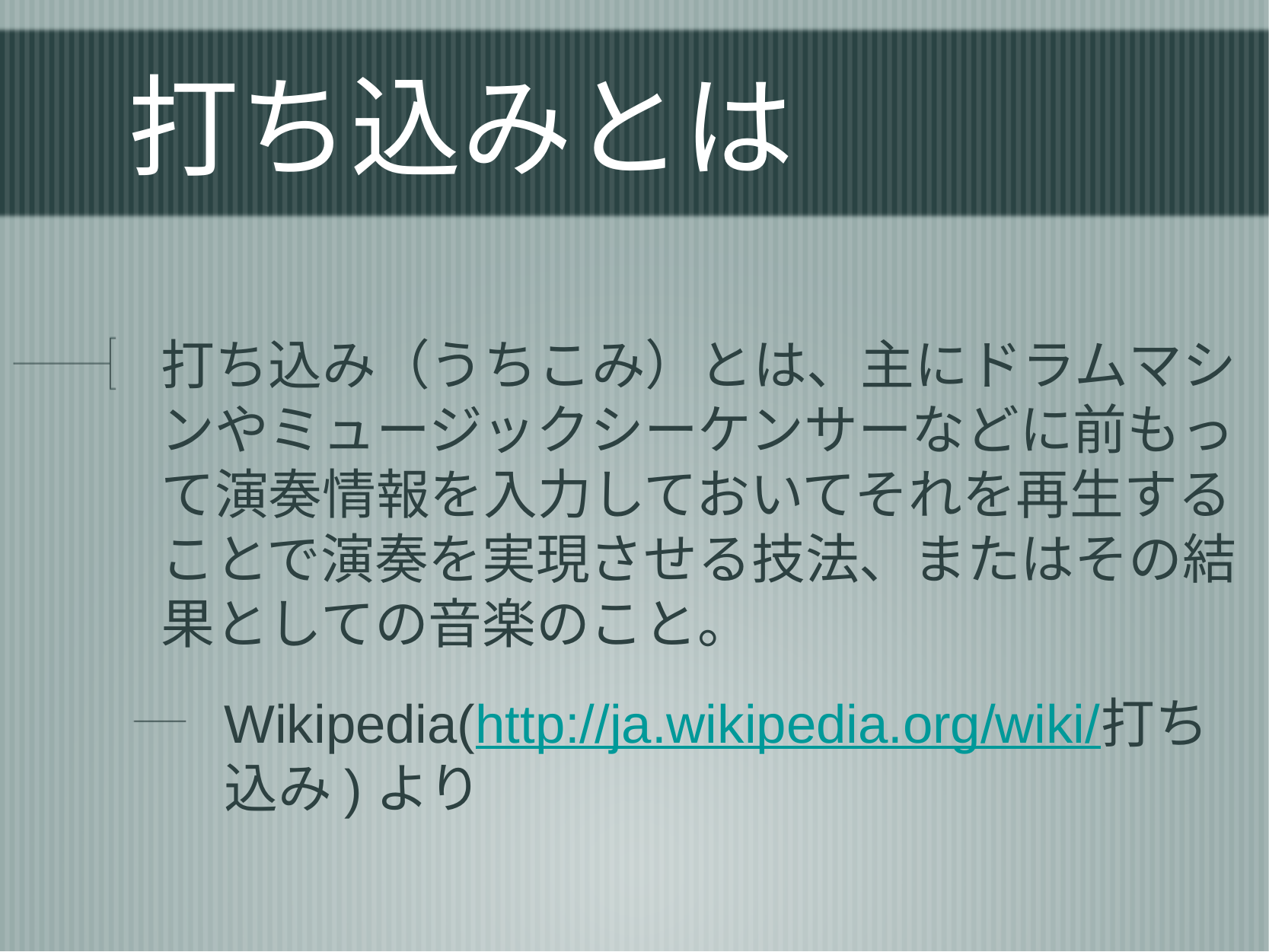

# 打ち込みとは
打ち込み（うちこみ）とは、主にドラムマシンやミュージックシーケンサーなどに前もって演奏情報を入力しておいてそれを再生することで演奏を実現させる技法、またはその結果としての音楽のこと。
Wikipedia(http://ja.wikipedia.org/wiki/打ち込み)より